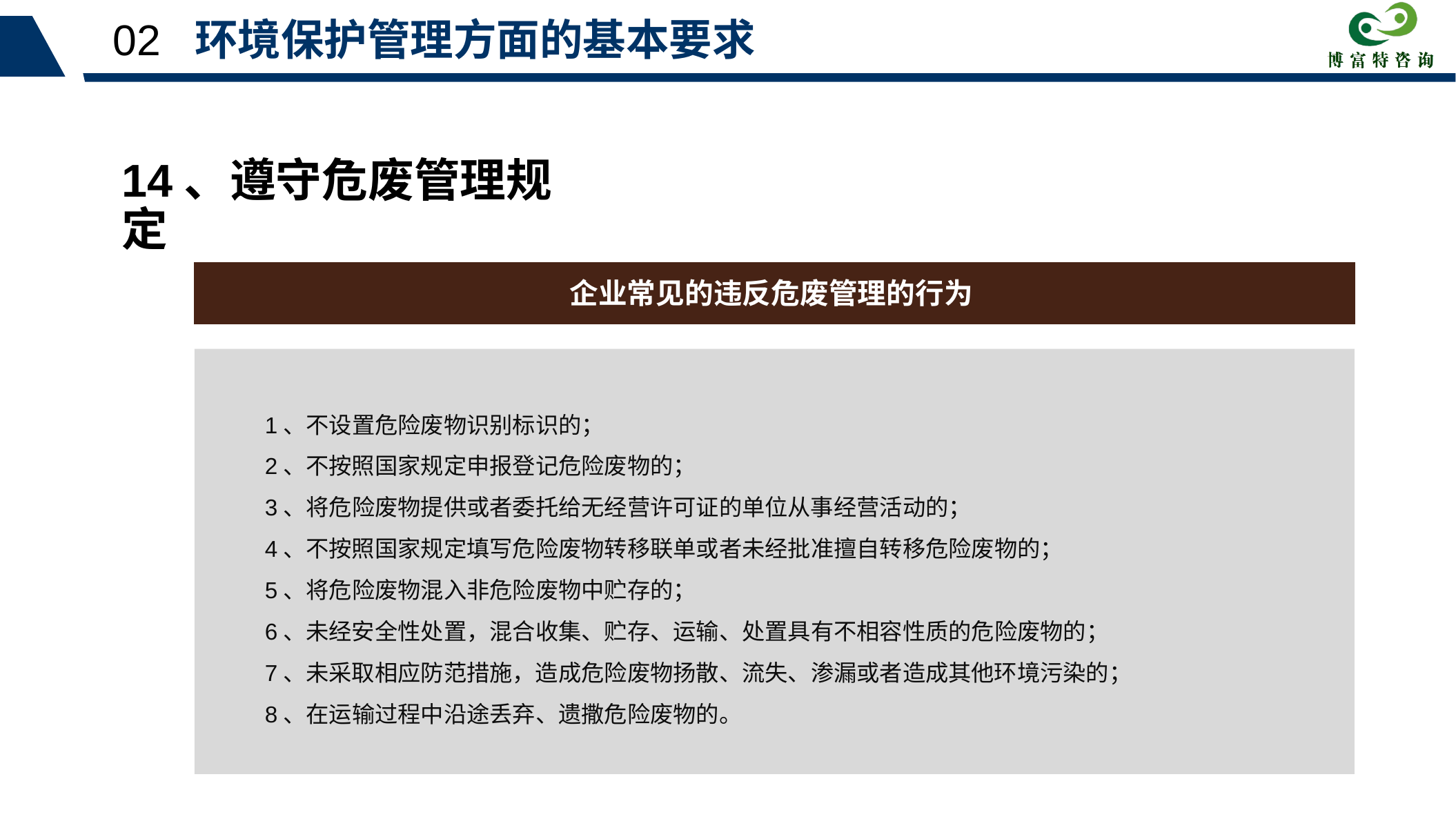

02  环境保护管理方面的基本要求

14、遵守危废管理规定

企业常见的违反危废管理的行为

1、不设置危险废物识别标识的；
2、不按照国家规定申报登记危险废物的；
3、将危险废物提供或者委托给无经营许可证的单位从事经营活动的；
4、不按照国家规定填写危险废物转移联单或者未经批准擅自转移危险废物的；
5、将危险废物混入非危险废物中贮存的；
6、未经安全性处置，混合收集、贮存、运输、处置具有不相容性质的危险废物的；
7、未采取相应防范措施，造成危险废物扬散、流失、渗漏或者造成其他环境污染的；
8、在运输过程中沿途丢弃、遗撒危险废物的。